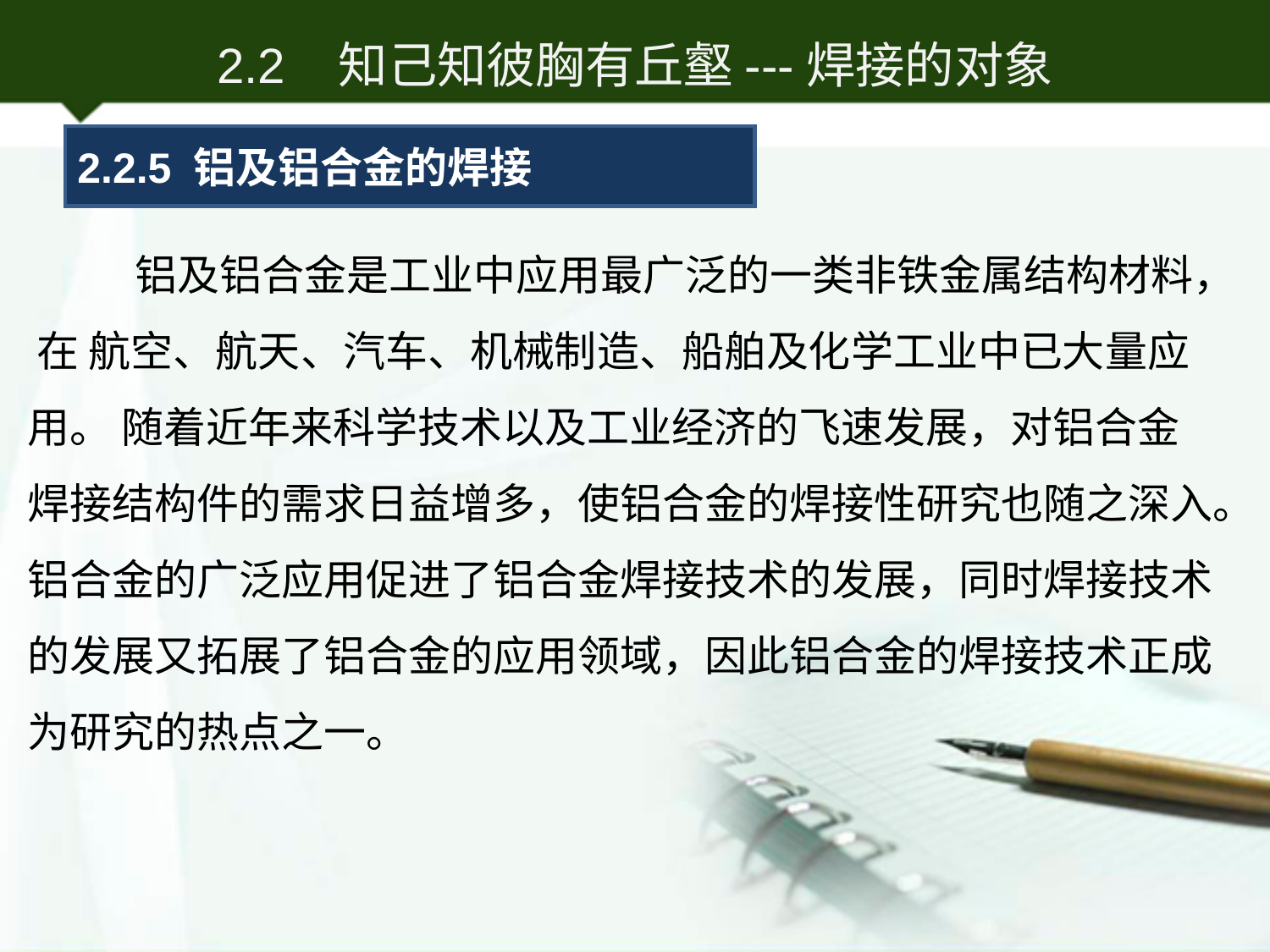

2.2   知己知彼胸有丘壑---焊接的对象
2.2.5 铝及铝合金的焊接
 铝及铝合金是工业中应用最广泛的一类非铁金属结构材料， 在 航空、航天、汽车、机械制造、船舶及化学工业中已大量应用。 随着近年来科学技术以及工业经济的飞速发展，对铝合金焊接结构件的需求日益增多，使铝合金的焊接性研究也随之深入。铝合金的广泛应用促进了铝合金焊接技术的发展，同时焊接技术的发展又拓展了铝合金的应用领域，因此铝合金的焊接技术正成为研究的热点之一。